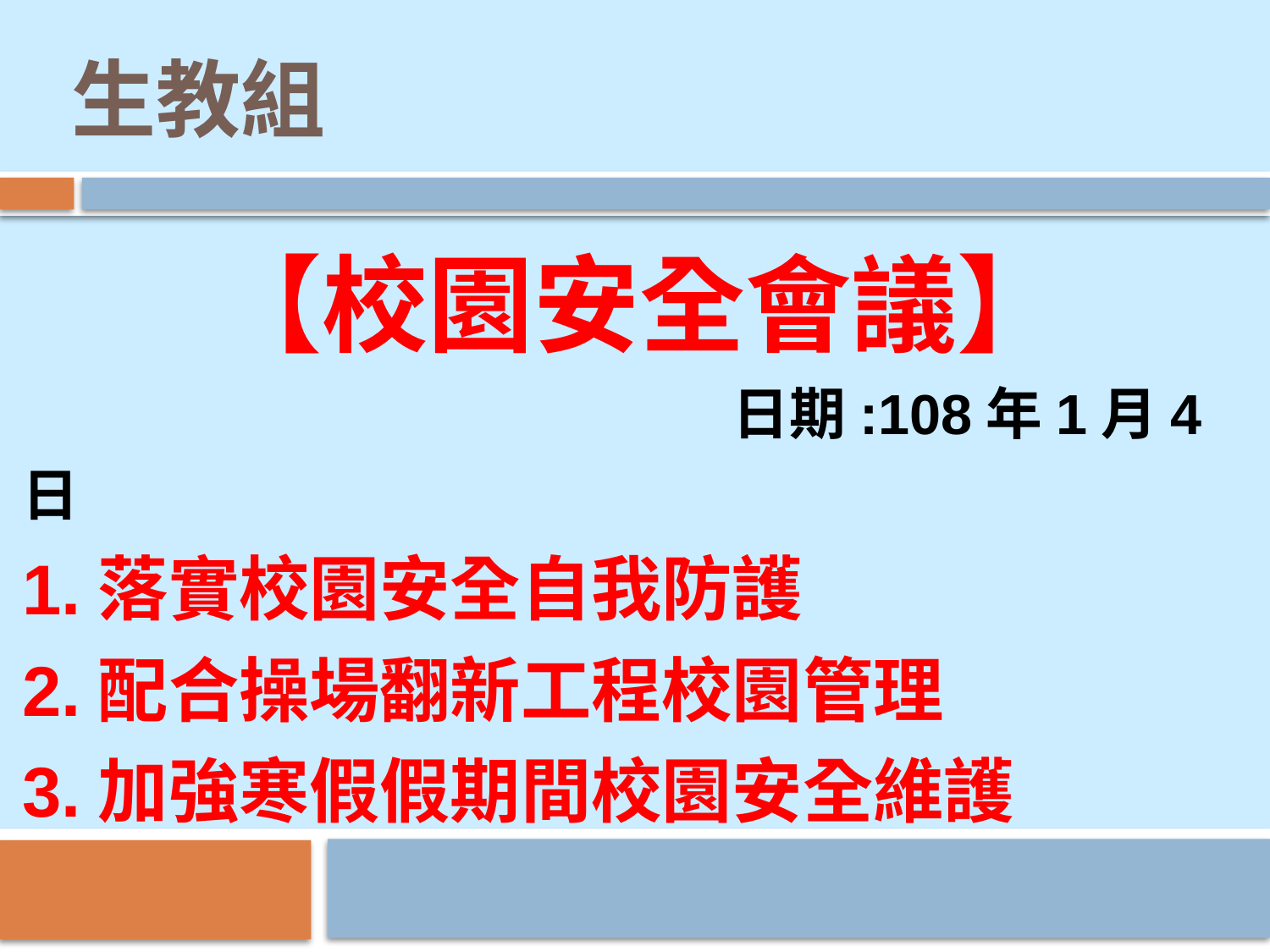

生教組
【校園安全會議】
                                                      日期:108年1月4日
1.落實校園安全自我防護
2.配合操場翻新工程校園管理
3.加強寒假假期間校園安全維護